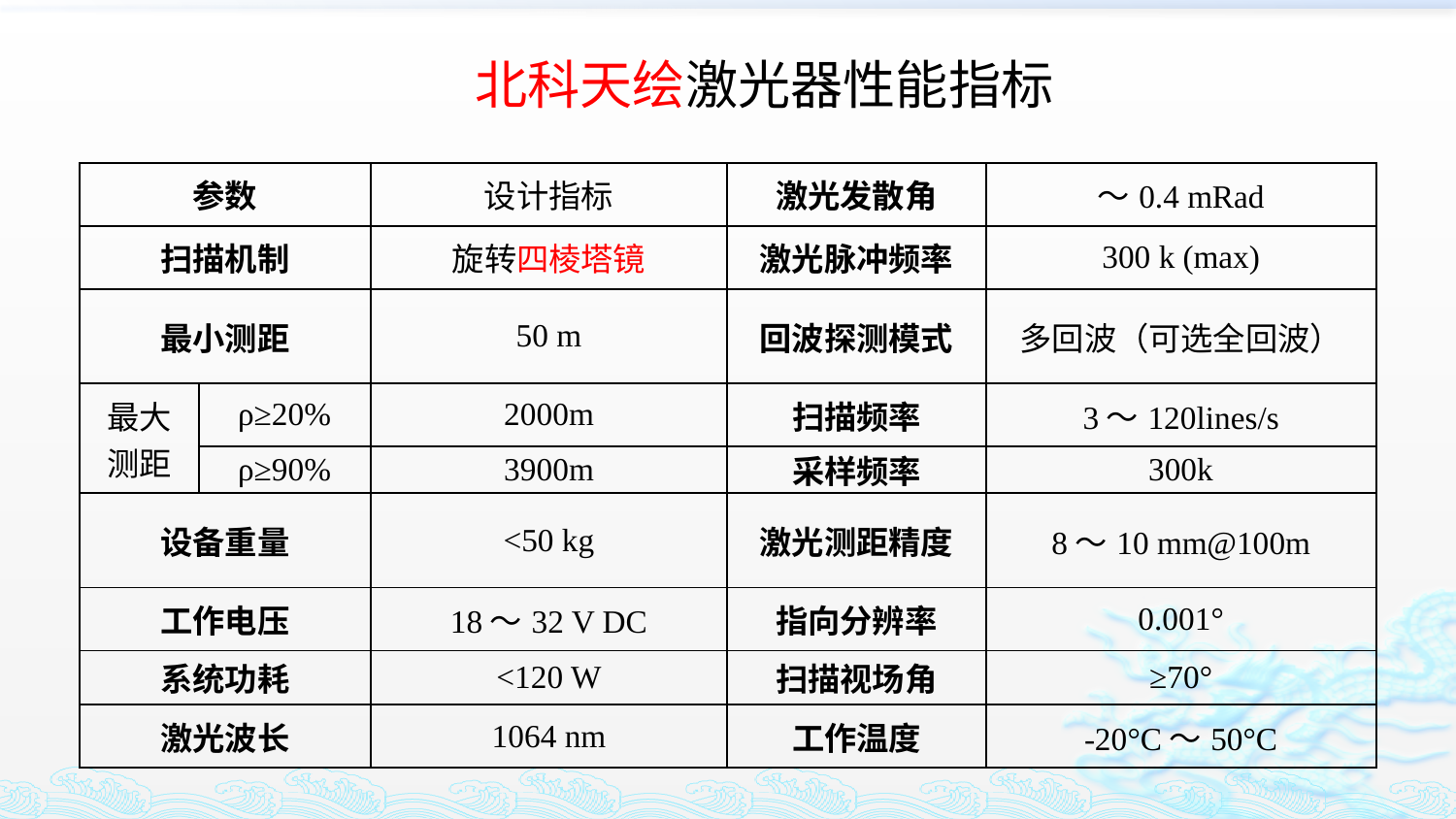

北科天绘激光器性能指标
| 参数 |  | 设计指标 | 激光发散角 | ～0.4 mRad |
| --- | --- | --- | --- | --- |
| 扫描机制 |  | 旋转四棱塔镜 | 激光脉冲频率 | 300 k (max) |
| 最小测距 |  | 50 m | 回波探测模式 | 多回波（可选全回波） |
| 最大 测距 | ρ≥20% | 2000m | 扫描频率 | 3～120lines/s |
|  | ρ≥90% | 3900m | 采样频率 | 300k |
| 设备重量 |  | <50 kg | 激光测距精度 | 8～10 mm@100m |
| 工作电压 |  | 18～32 V DC | 指向分辨率 | 0.001° |
| 系统功耗 |  | <120 W | 扫描视场角 | ≥70° |
| 激光波长 |  | 1064 nm | 工作温度 | -20°C～50°C |